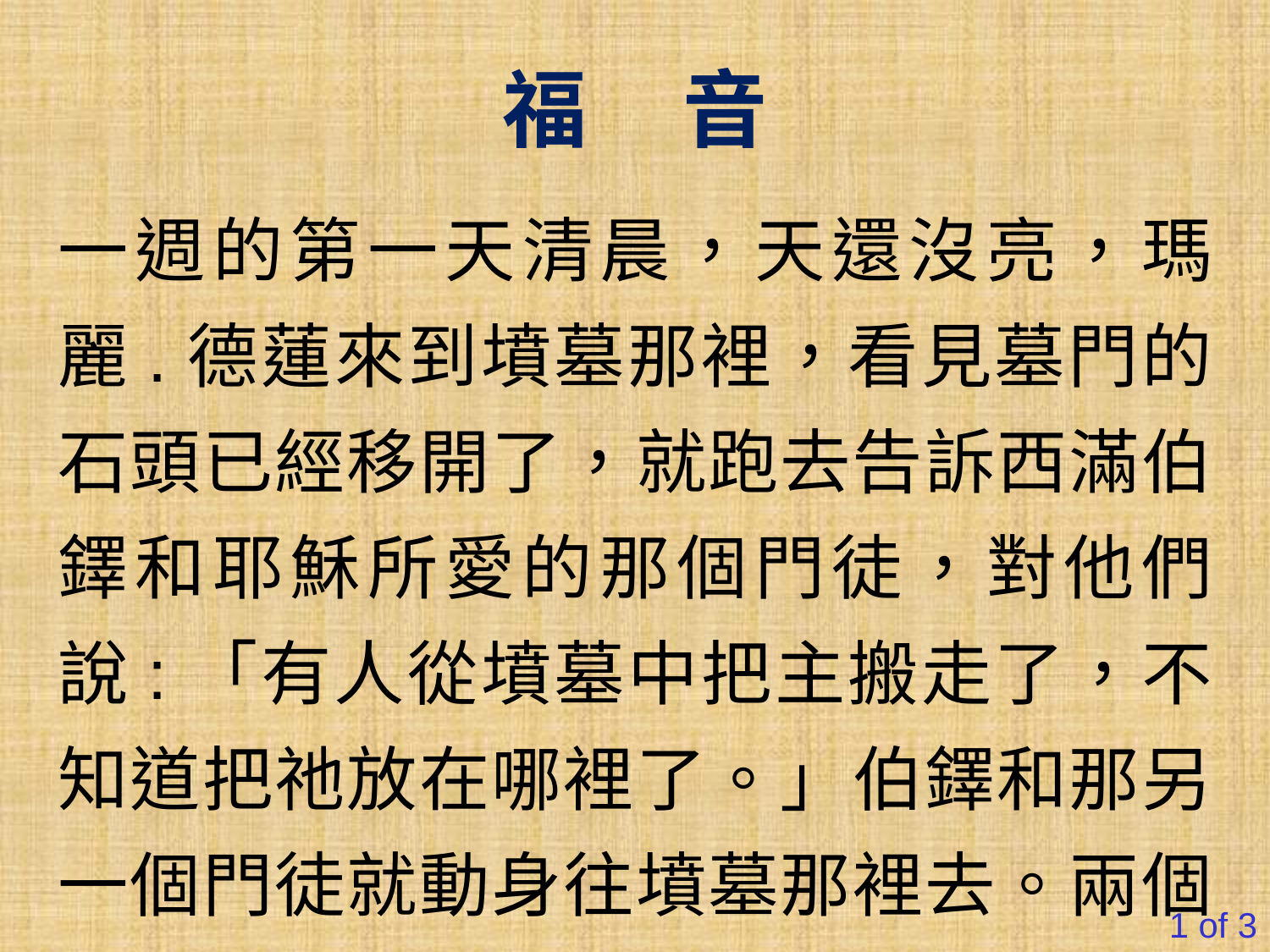

福     音

一週的第一天清晨，天還沒亮，瑪麗.德蓮來到墳墓那裡，看見墓門的石頭已經移開了，就跑去告訴西滿伯鐸和耶穌所愛的那個門徒，對他們說:「有人從墳墓中把主搬走了，不知道把祂放在哪裡了。」伯鐸和那另一個門徒就動身往墳墓那裡去。兩個人一起跑，
1 of 3